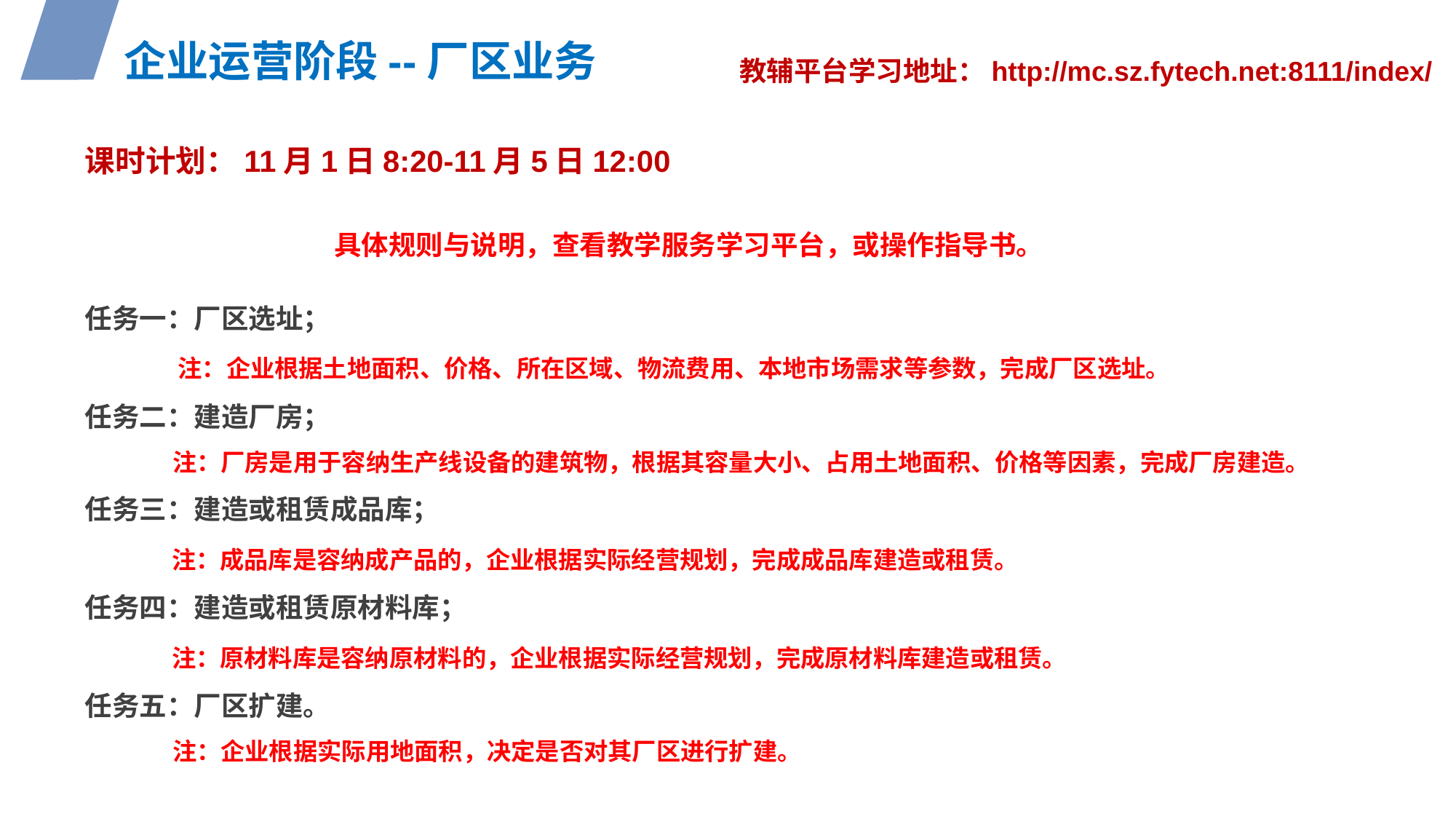

企业运营阶段--厂区业务
教辅平台学习地址：http://mc.sz.fytech.net:8111/index/
课时计划：11月1日8:20-11月5日12:00
具体规则与说明，查看教学服务学习平台，或操作指导书。
任务一：厂区选址；
              注：企业根据土地面积、价格、所在区域、物流费用、本地市场需求等参数，完成厂区选址。
任务二：建造厂房；
               注：厂房是用于容纳生产线设备的建筑物，根据其容量大小、占用土地面积、价格等因素，完成厂房建造。
任务三：建造或租赁成品库；
             注：成品库是容纳成产品的，企业根据实际经营规划，完成成品库建造或租赁。
任务四：建造或租赁原材料库；
             注：原材料库是容纳原材料的，企业根据实际经营规划，完成原材料库建造或租赁。
任务五：厂区扩建。
               注：企业根据实际用地面积，决定是否对其厂区进行扩建。